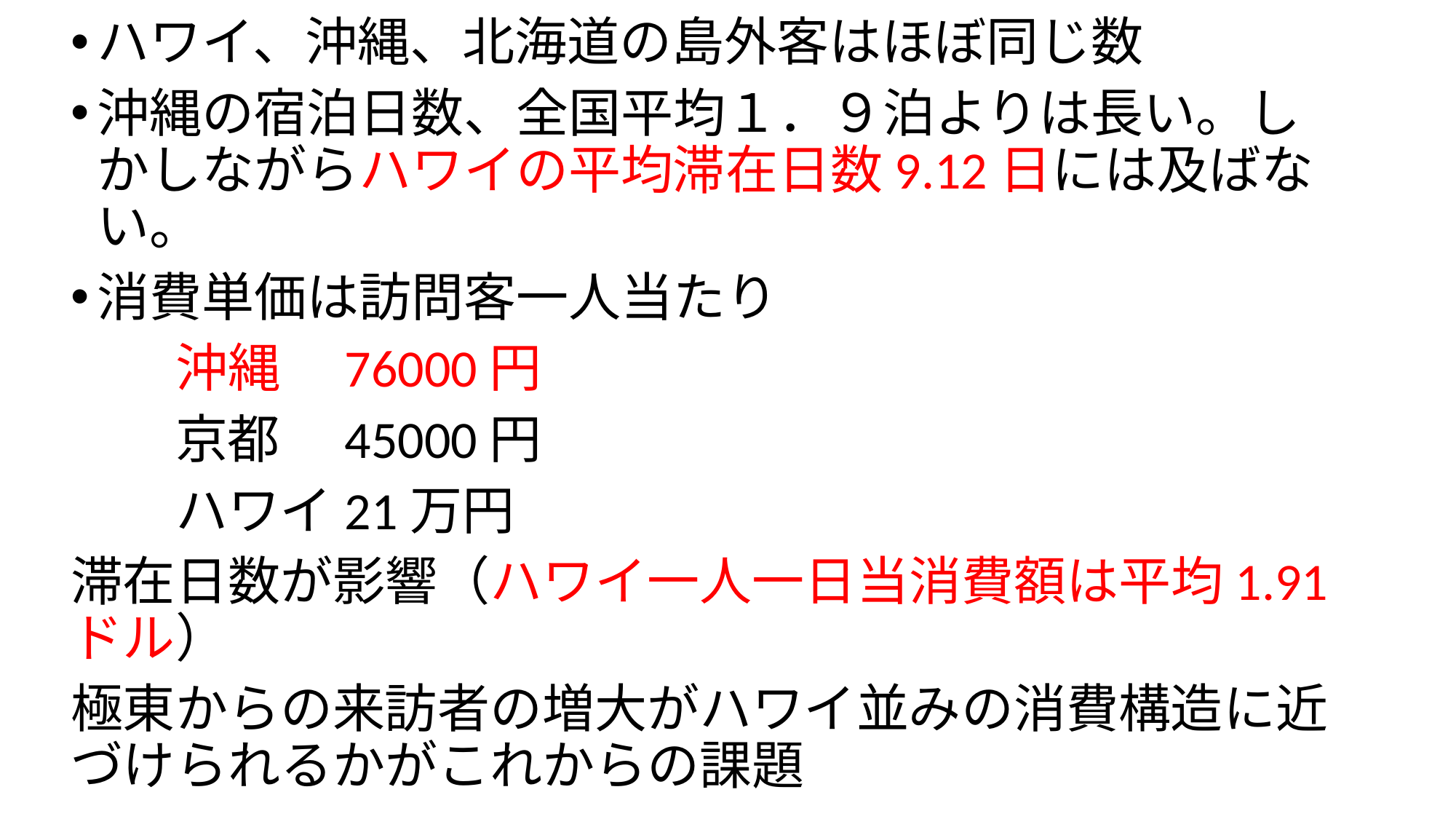

ハワイ、沖縄、北海道の島外客はほぼ同じ数
沖縄の宿泊日数、全国平均１．９泊よりは長い。しかしながらハワイの平均滞在日数9.12日には及ばない。
消費単価は訪問客一人当たり
　　沖縄　76000円
　　京都　45000円
　　ハワイ21万円
滞在日数が影響（ハワイ一人一日当消費額は平均1.91ドル）
極東からの来訪者の増大がハワイ並みの消費構造に近づけられるかがこれからの課題